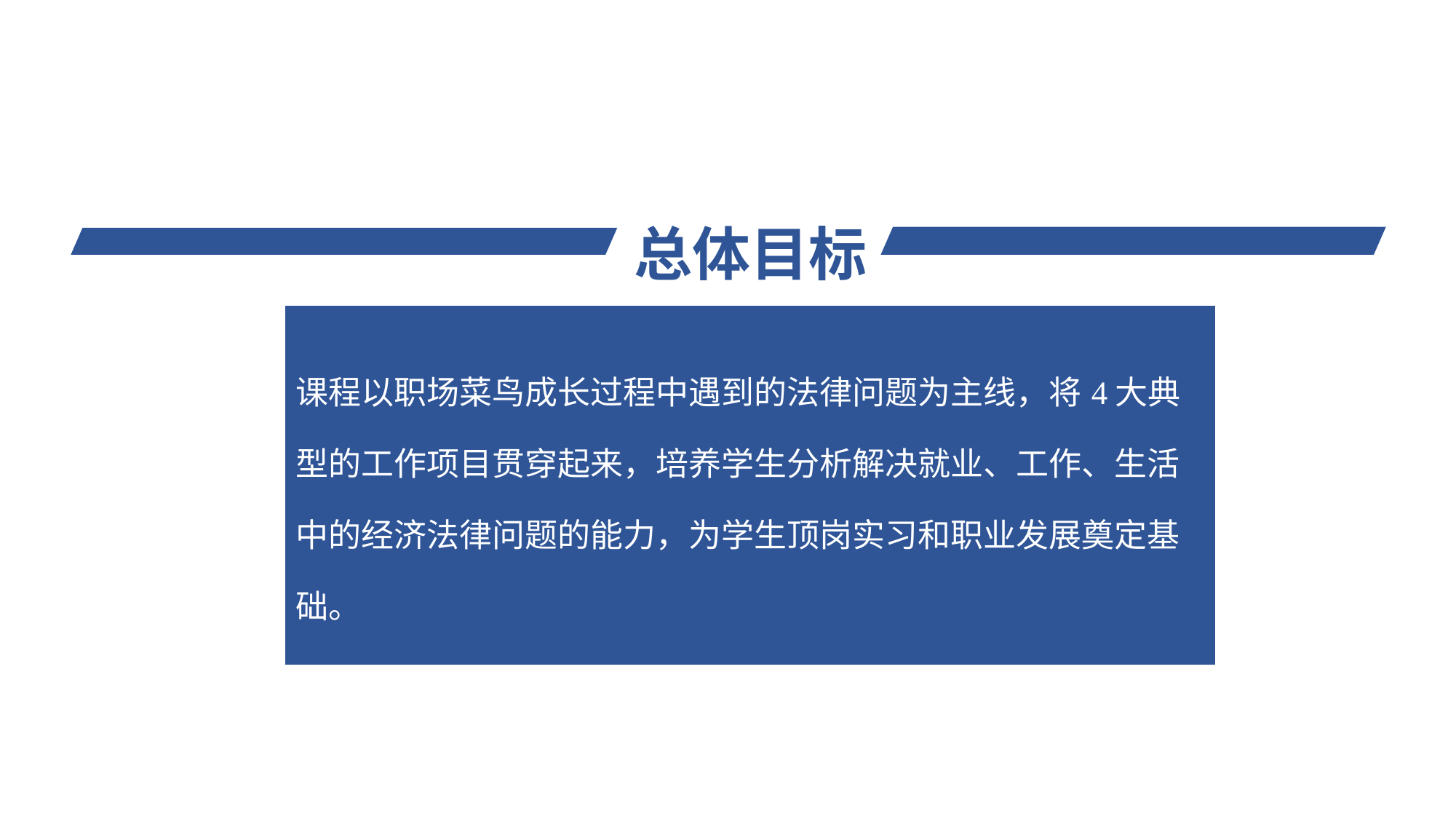

| 总体目标 |
| --- |
| 课程以职场菜鸟成长过程中遇到的法律问题为主线，将4大典型的工作项目贯穿起来，培养学生分析解决就业、工作、生活中的经济法律问题的能力，为学生顶岗实习和职业发展奠定基础。 |